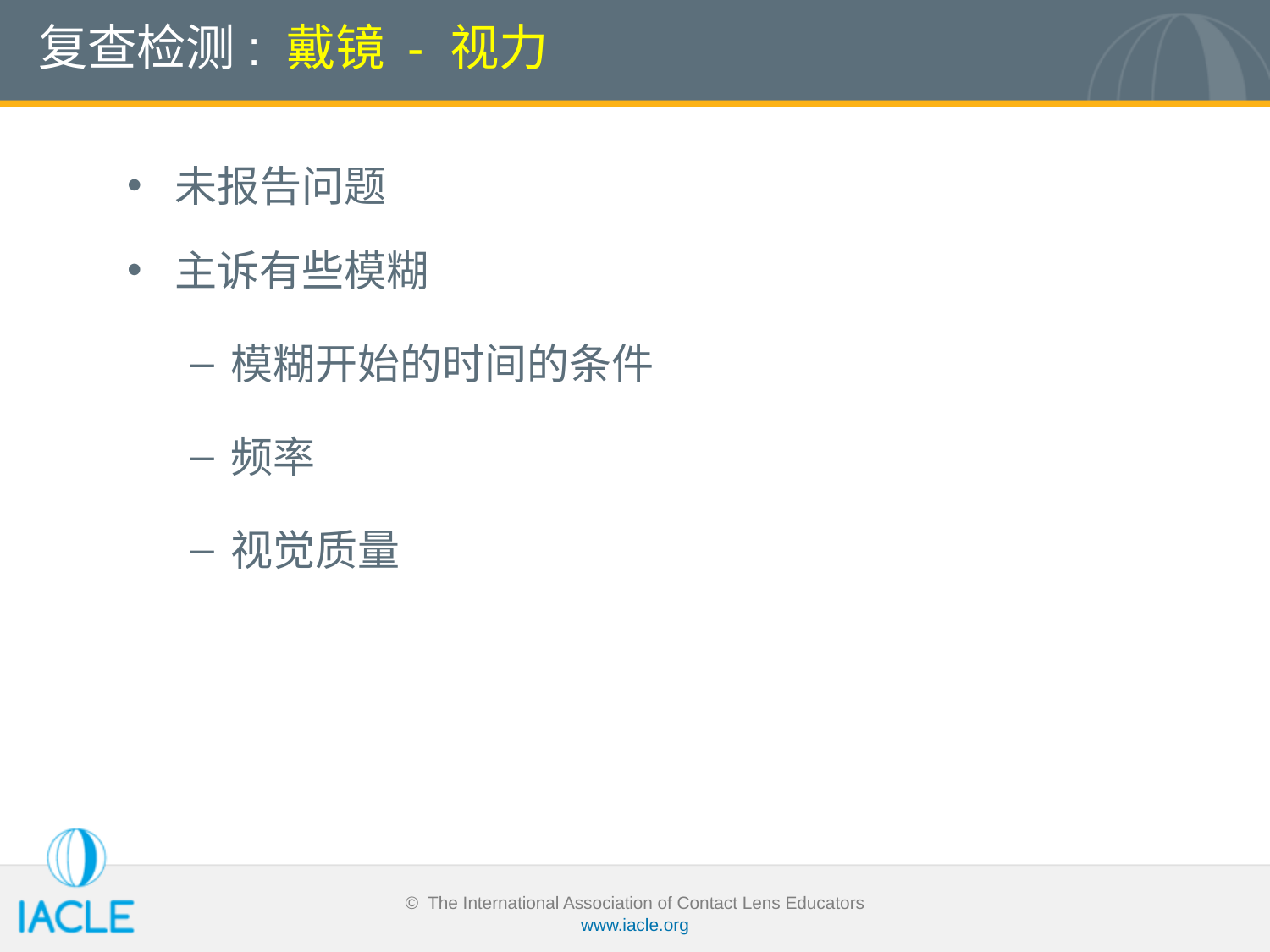

# 复查检测: 戴镜 - 视力
未报告问题
主诉有些模糊
模糊开始的时间的条件
频率
视觉质量